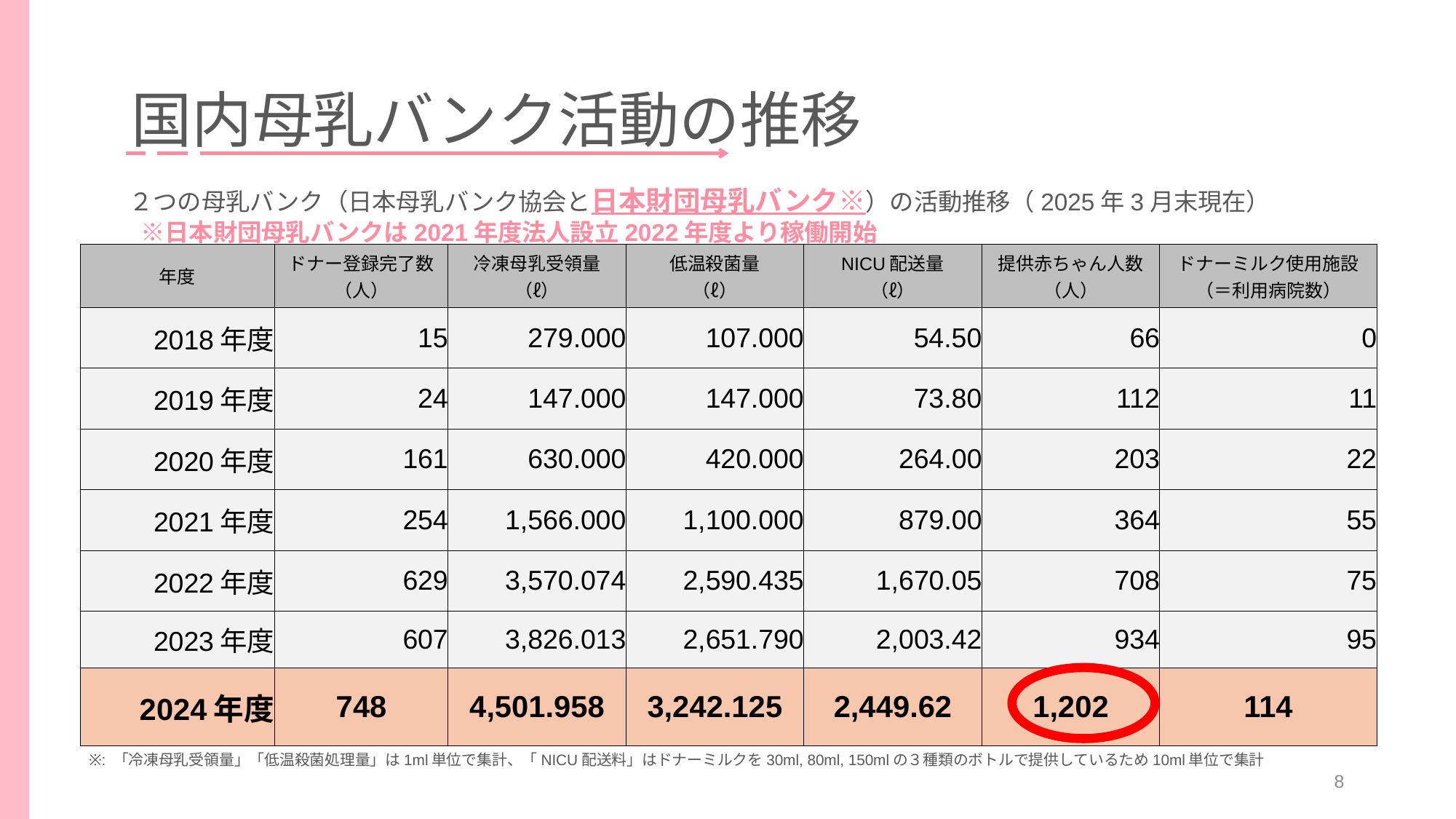

国内母乳バンク活動の推移

　　２つの母乳バンク（日本母乳バンク協会と日本財団母乳バンク※）の活動推移（2025年3月末現在）
　　　※日本財団母乳バンクは2021年度法人設立2022年度より稼働開始

| 年度 | ドナー登録完了数 （人） | 冷凍母乳受領量 （ℓ） | 低温殺菌量 （ℓ） | NICU配送量 （ℓ） | 提供赤ちゃん人数 （人） | ドナーミルク使用施設（＝利用病院数） |
| --- | --- | --- | --- | --- | --- | --- |
| 2018年度 | 15 | 279.000 | 107.000 | 54.50 | 66 | 0 |
| 2019年度 | 24 | 147.000 | 147.000 | 73.80 | 112 | 11 |
| 2020年度 | 161 | 630.000 | 420.000 | 264.00 | 203 | 22 |
| 2021年度 | 254 | 1,566.000 | 1,100.000 | 879.00 | 364 | 55 |
| 2022年度 | 629 | 3,570.074 | 2,590.435 | 1,670.05 | 708 | 75 |
| 2023年度 | 607 | 3,826.013 | 2,651.790 | 2,003.42 | 934 | 95 |
| 2024年度 | 748 | 4,501.958 | 3,242.125 | 2,449.62 | 1,202 | 114 |

※: 「冷凍母乳受領量」「低温殺菌処理量」は1ml単位で集計、「NICU配送料」はドナーミルクを30ml, 80ml, 150mlの３種類のボトルで提供しているため10ml単位で集計
8